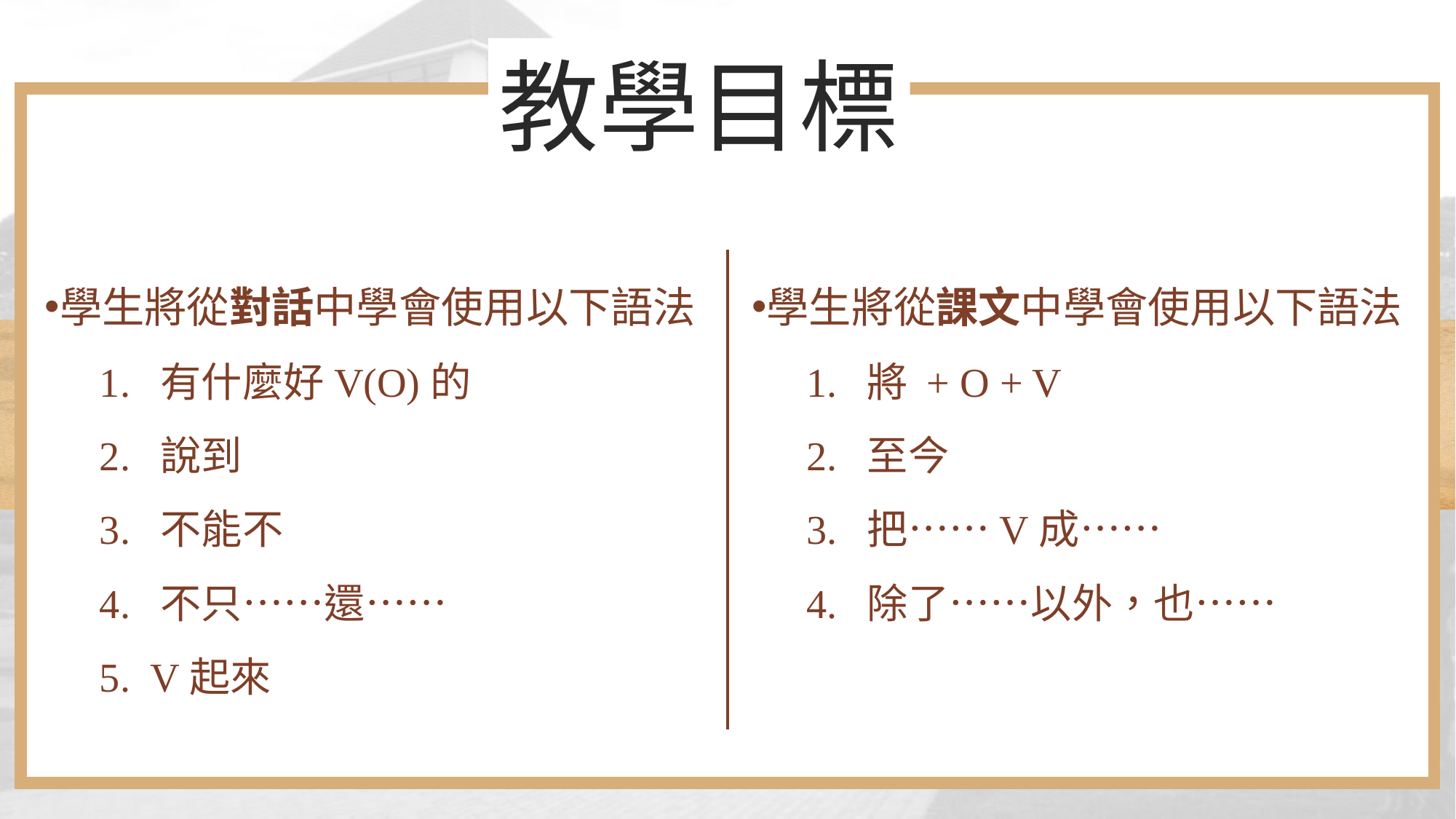

教學目標

學生將從對話中學會使用以下語法
1.  有什麼好V(O)的
2.  說到
3.  不能不
4.  不只……還……
5.  V起來
學生將從課文中學會使用以下語法
1.  將 + O + V
2.  至今
3.  把……V成……
4.  除了……以外，也……